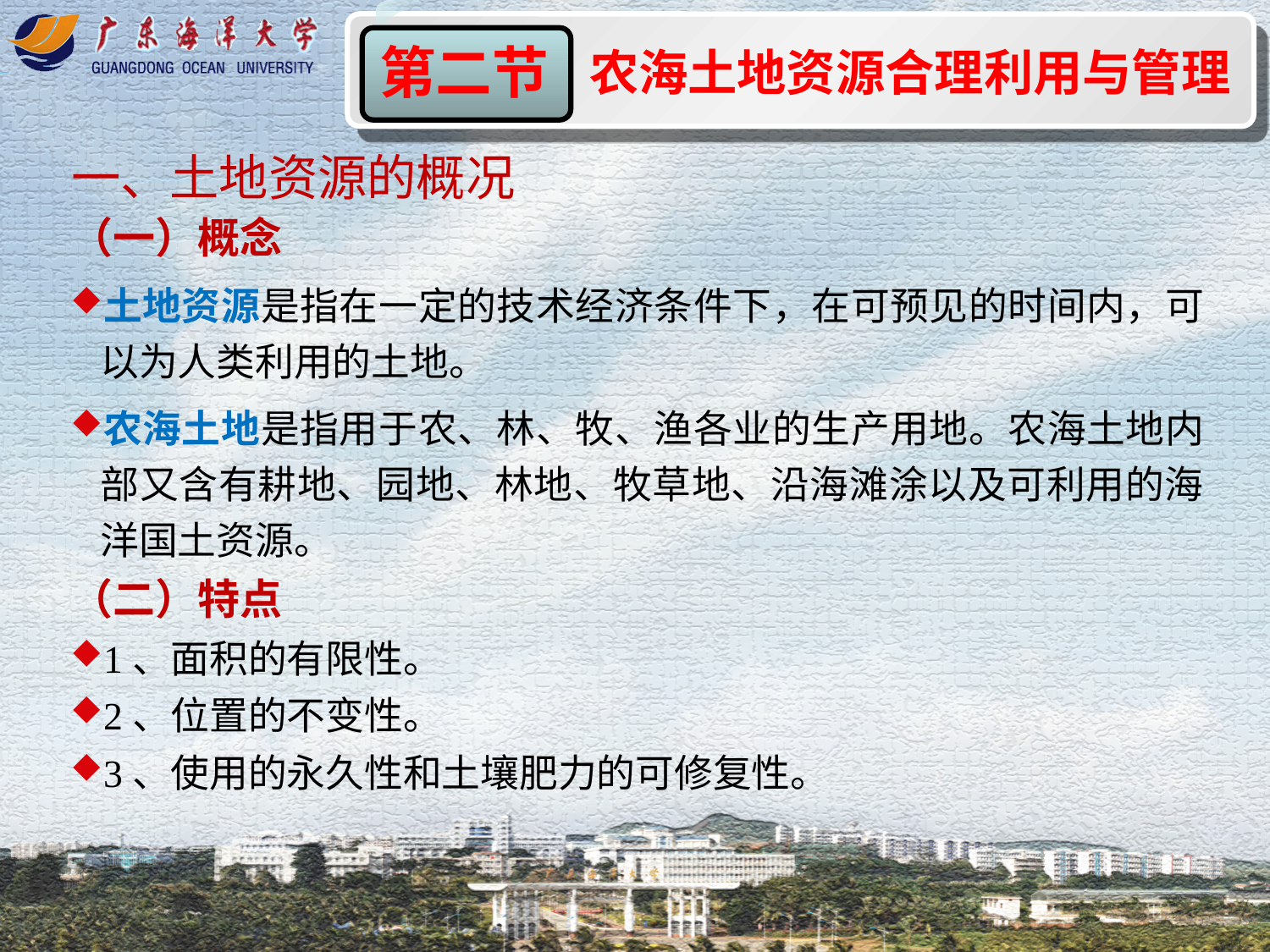

农海土地资源合理利用与管理

第二节
一、土地资源的概况
（一）概念
土地资源是指在一定的技术经济条件下，在可预见的时间内，可以为人类利用的土地。
农海土地是指用于农、林、牧、渔各业的生产用地。农海土地内部又含有耕地、园地、林地、牧草地、沿海滩涂以及可利用的海洋国土资源。
（二）特点
1、面积的有限性。
2、位置的不变性。
3、使用的永久性和土壤肥力的可修复性。